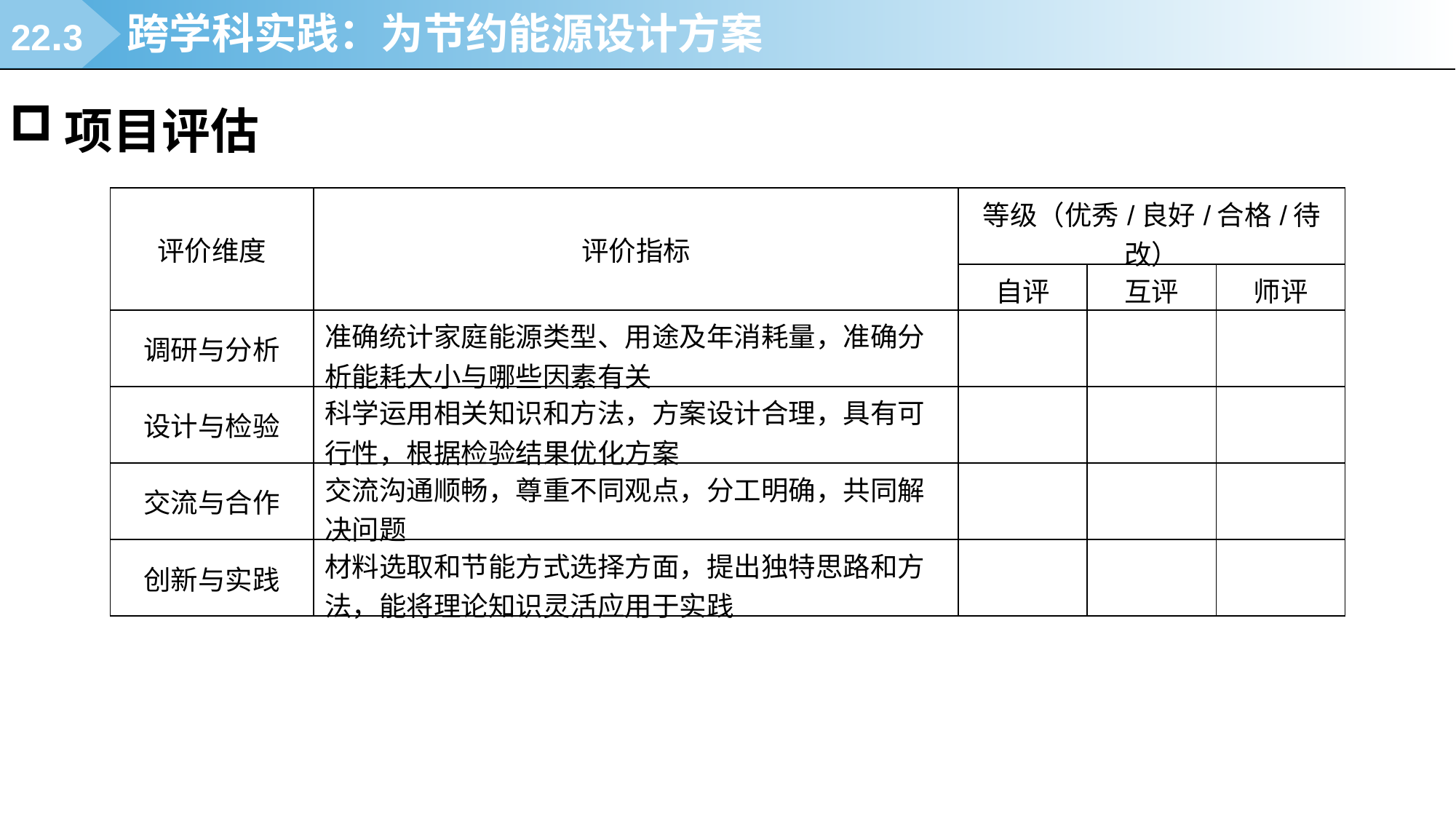

22.3
跨学科实践：为节约能源设计方案
项目评估
| 评价维度 | 评价指标 | 等级（优秀/良好/合格/待改） |  |  |
| --- | --- | --- | --- | --- |
|  |  | 自评 | 互评 | 师评 |
| 调研与分析 | 准确统计家庭能源类型、用途及年消耗量，准确分析能耗大小与哪些因素有关 |  |  |  |
| 设计与检验 | 科学运用相关知识和方法，方案设计合理，具有可行性，根据检验结果优化方案 |  |  |  |
| 交流与合作 | 交流沟通顺畅，尊重不同观点，分工明确，共同解决问题 |  |  |  |
| 创新与实践 | 材料选取和节能方式选择方面，提出独特思路和方法，能将理论知识灵活应用于实践 |  |  |  |